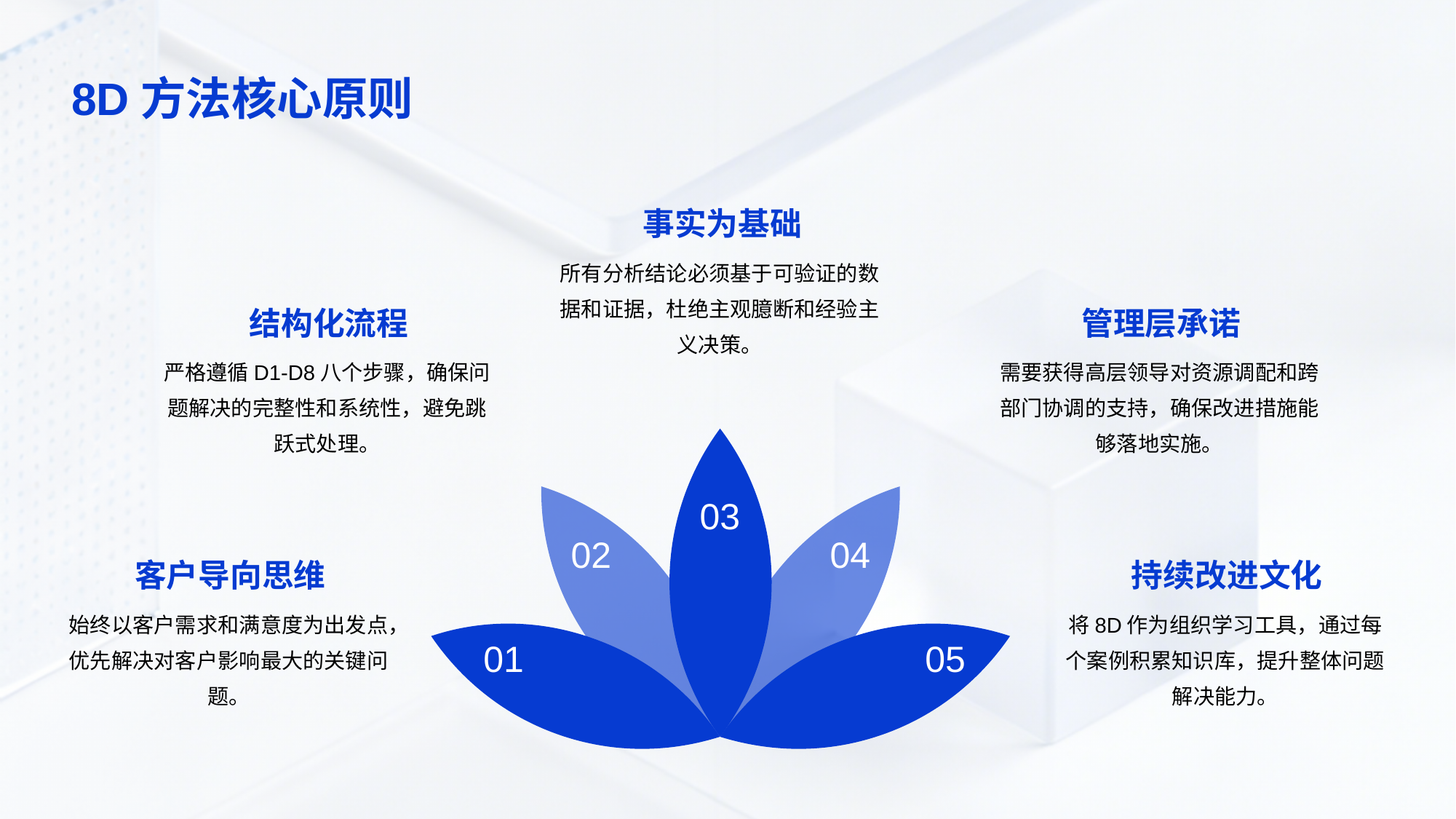

8D方法核心原则
事实为基础
所有分析结论必须基于可验证的数据和证据，杜绝主观臆断和经验主义决策。
结构化流程
管理层承诺
严格遵循D1-D8八个步骤，确保问题解决的完整性和系统性，避免跳跃式处理。
需要获得高层领导对资源调配和跨部门协调的支持，确保改进措施能够落地实施。

03

02
04
客户导向思维
持续改进文化
始终以客户需求和满意度为出发点，优先解决对客户影响最大的关键问题。
将8D作为组织学习工具，通过每个案例积累知识库，提升整体问题解决能力。

01
05